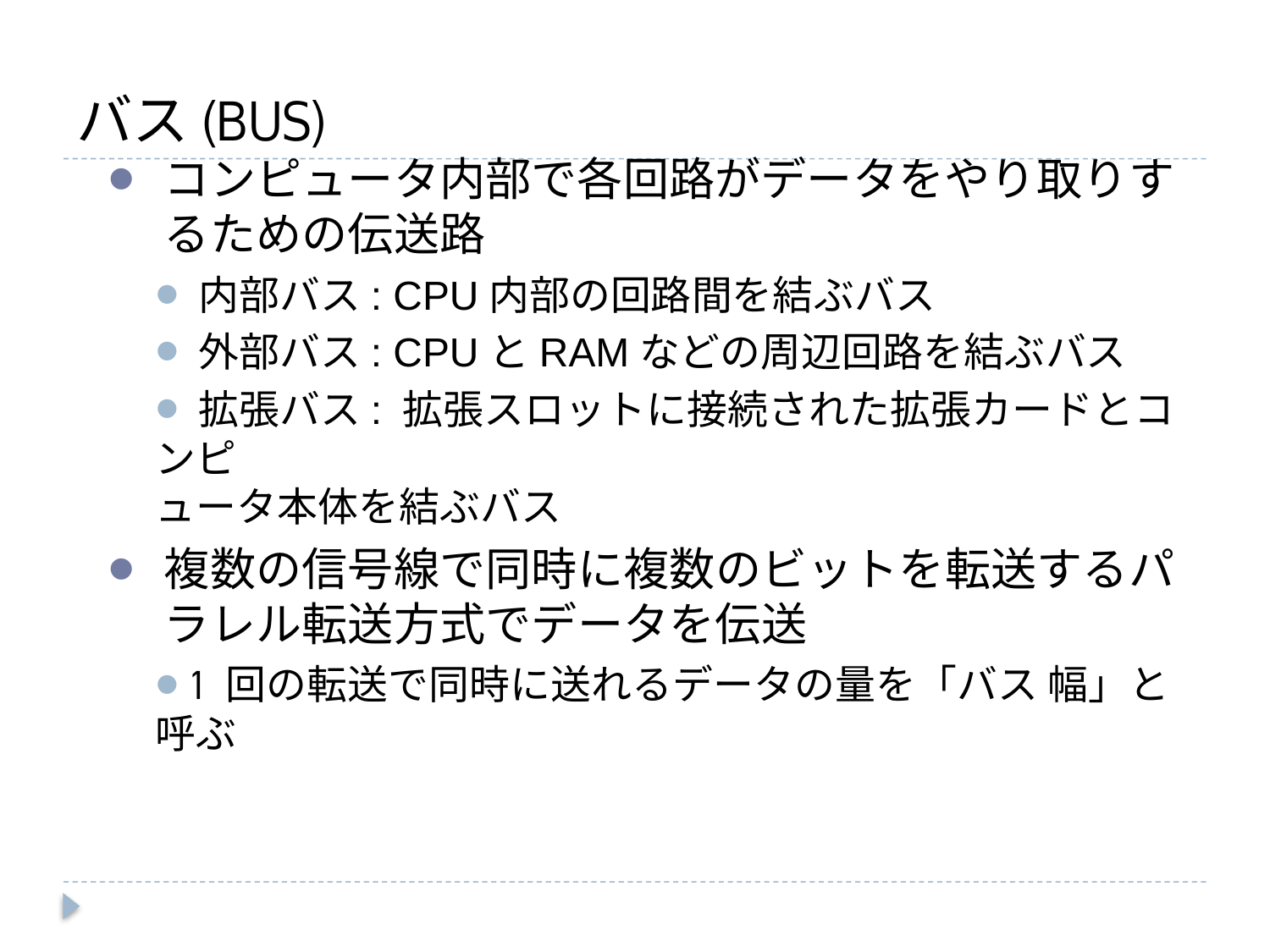

# バス(BUS)
コンピュータ内部で各回路がデータをやり取りするための伝送路
 内部バス: CPU内部の回路間を結ぶバス
 外部バス: CPUとRAMなどの周辺回路を結ぶバス
 拡張バス: 拡張スロットに接続された拡張カードとコンピ
ュータ本体を結ぶバス
複数の信号線で同時に複数のビットを転送するパラレル転送方式でデータを伝送
 1 回の転送で同時に送れるデータの量を「バス 幅」と呼ぶ